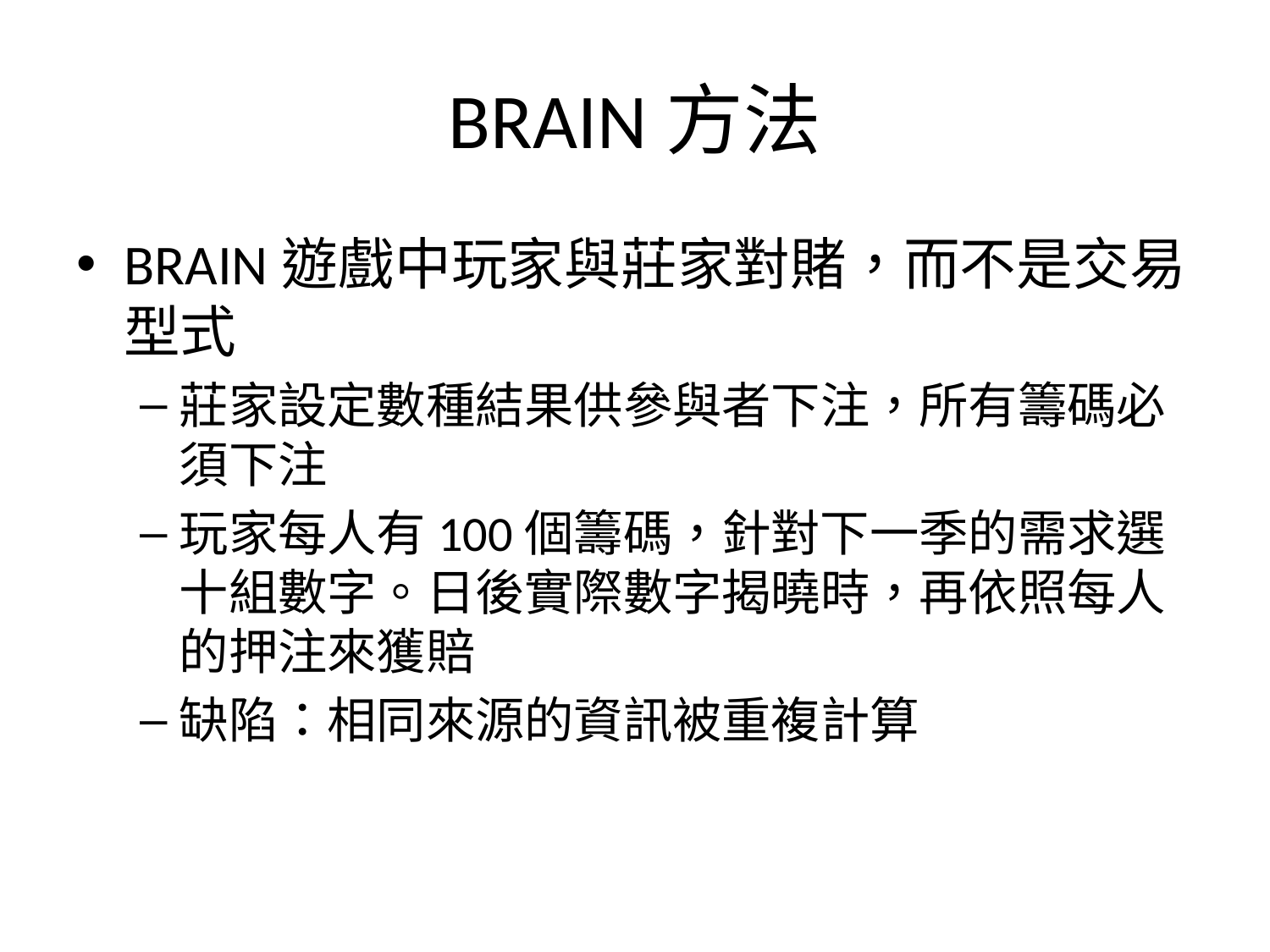

# BRAIN方法
BRAIN遊戲中玩家與莊家對賭，而不是交易型式
莊家設定數種結果供參與者下注，所有籌碼必須下注
玩家每人有100個籌碼，針對下一季的需求選十組數字。日後實際數字揭曉時，再依照每人的押注來獲賠
缺陷：相同來源的資訊被重複計算